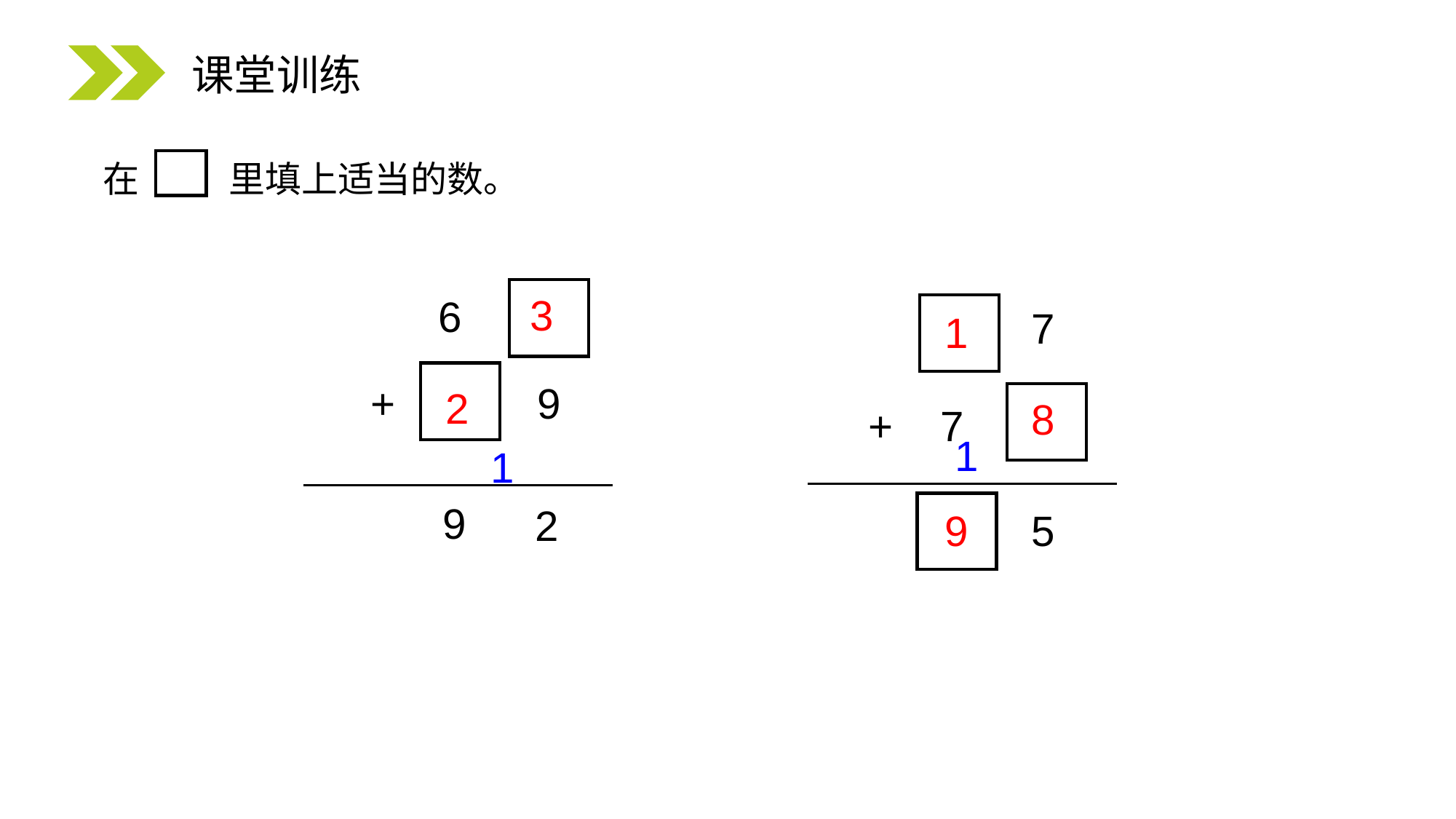

课堂训练
在           里填上适当的数。

3
6

7
1

+            9
2

8
+    7
1
1
9

2
9
5